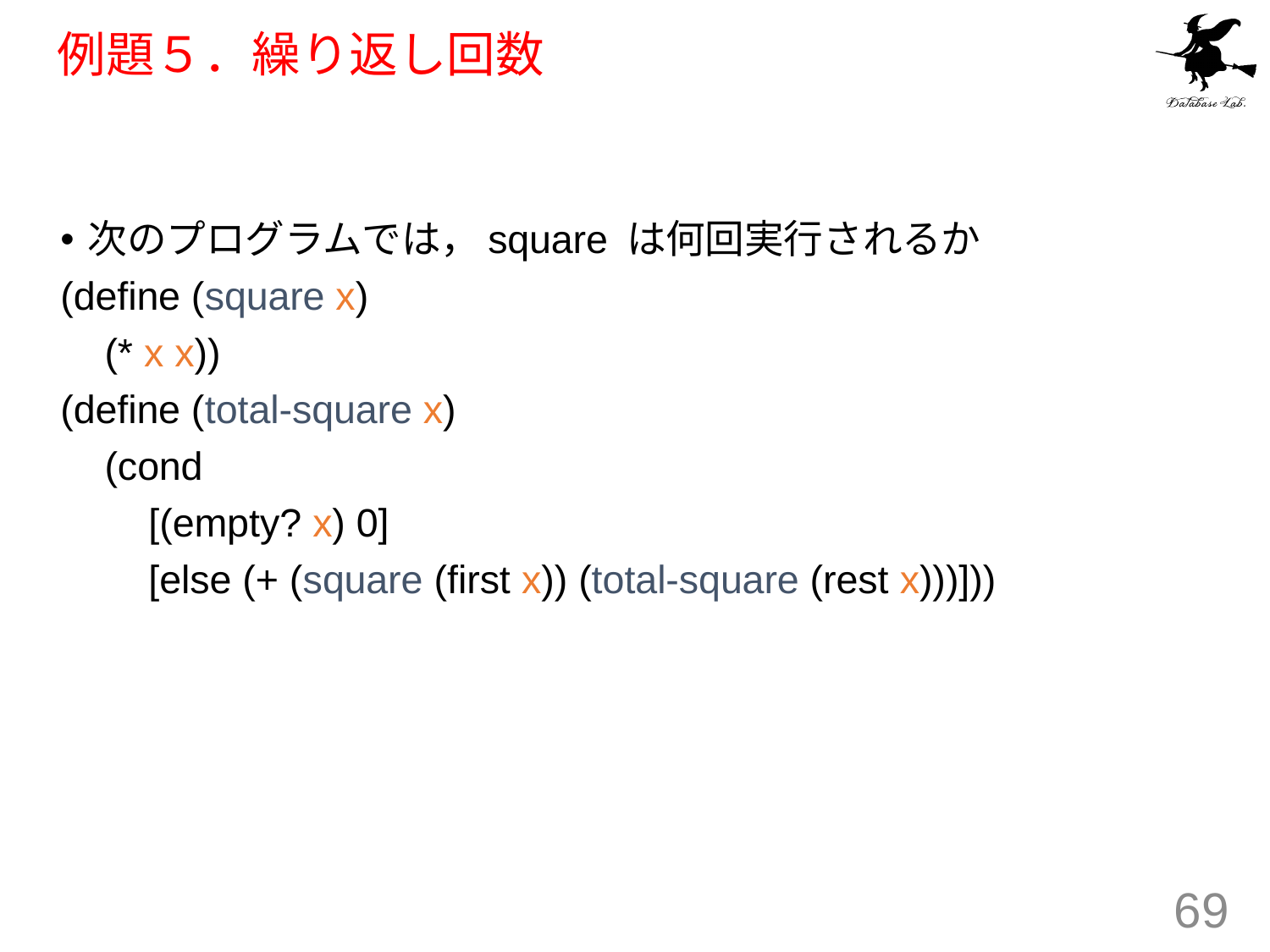

# 例題５．繰り返し回数
次のプログラムでは，square は何回実行されるか
(define (square x)
    (* x x))
(define (total-square x)
    (cond
        [(empty? x) 0]
        [else (+ (square (first x)) (total-square (rest x)))]))

69